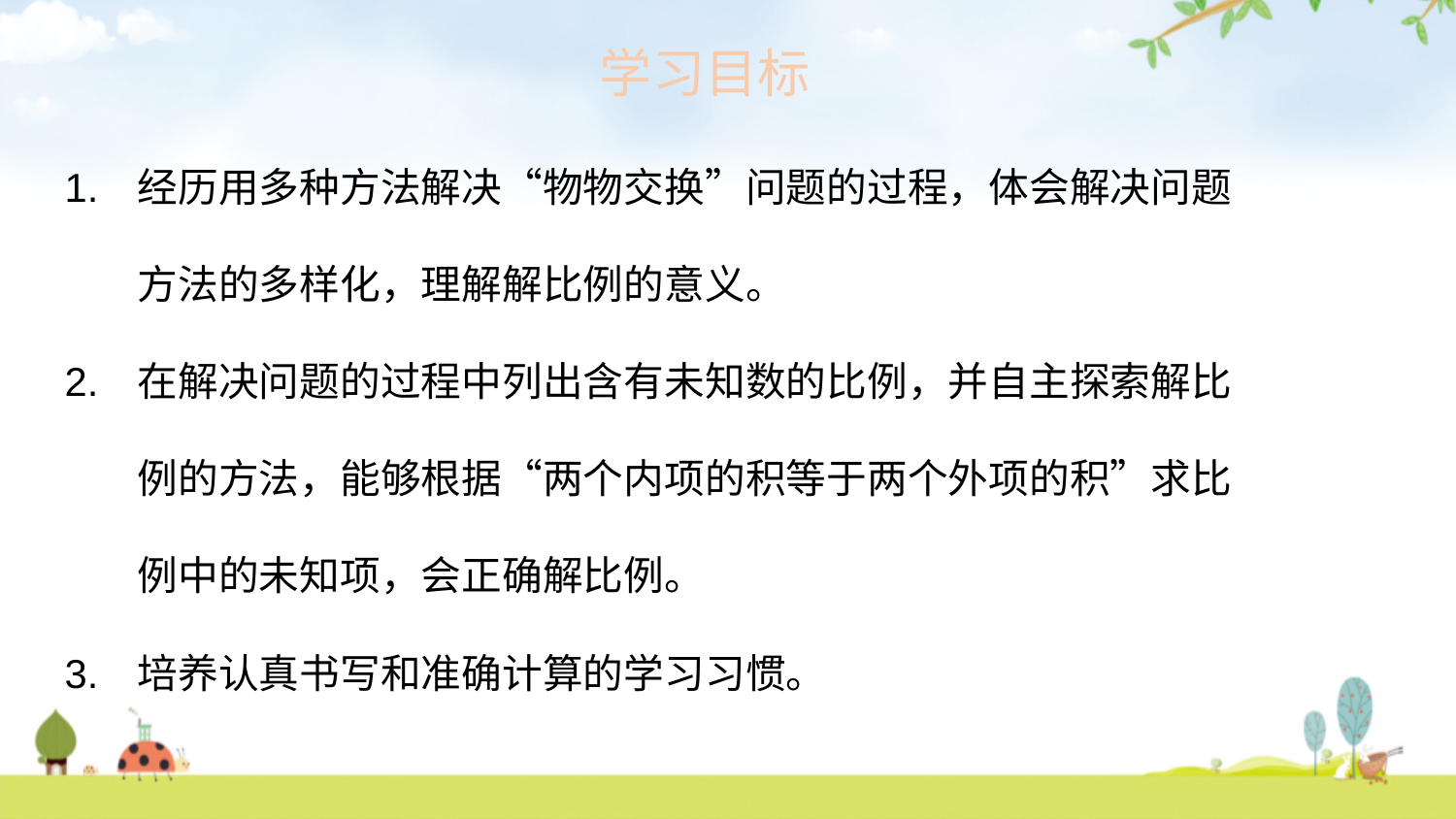

学习目标
经历用多种方法解决“物物交换”问题的过程，体会解决问题方法的多样化，理解解比例的意义。
在解决问题的过程中列出含有未知数的比例，并自主探索解比例的方法，能够根据“两个内项的积等于两个外项的积”求比例中的未知项，会正确解比例。
培养认真书写和准确计算的学习习惯。